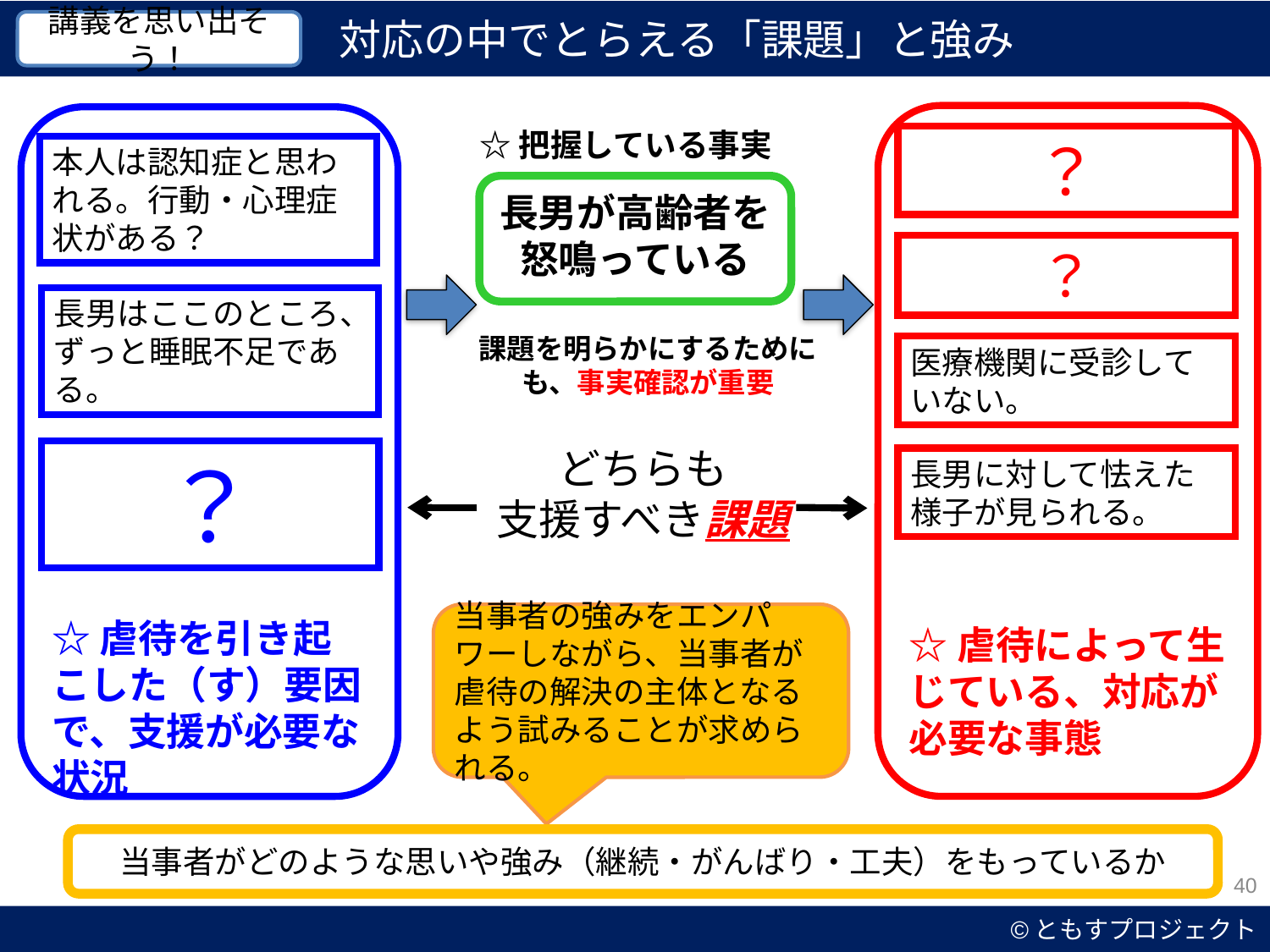

対応の中でとらえる「課題」と強み
講義を思い出そう！

☆虐待によって生じている、対応が必要な事態

☆虐待を引き起こした（す）要因で、支援が必要な状況

☆把握している事実
？
本人は認知症と思われる。行動・心理症状がある？
長男が高齢者を怒鳴っている
？

長男はここのところ、ずっと睡眠不足である。
課題を明らかにするためにも、事実確認が重要
医療機関に受診していない。
どちらも
支援すべき課題
？
長男に対して怯えた様子が見られる。
当事者の強みをエンパワーしながら、当事者が虐待の解決の主体となるよう試みることが求められる。
当事者がどのような思いや強み（継続・がんばり・工夫）をもっているか
40
©ともすプロジェクト